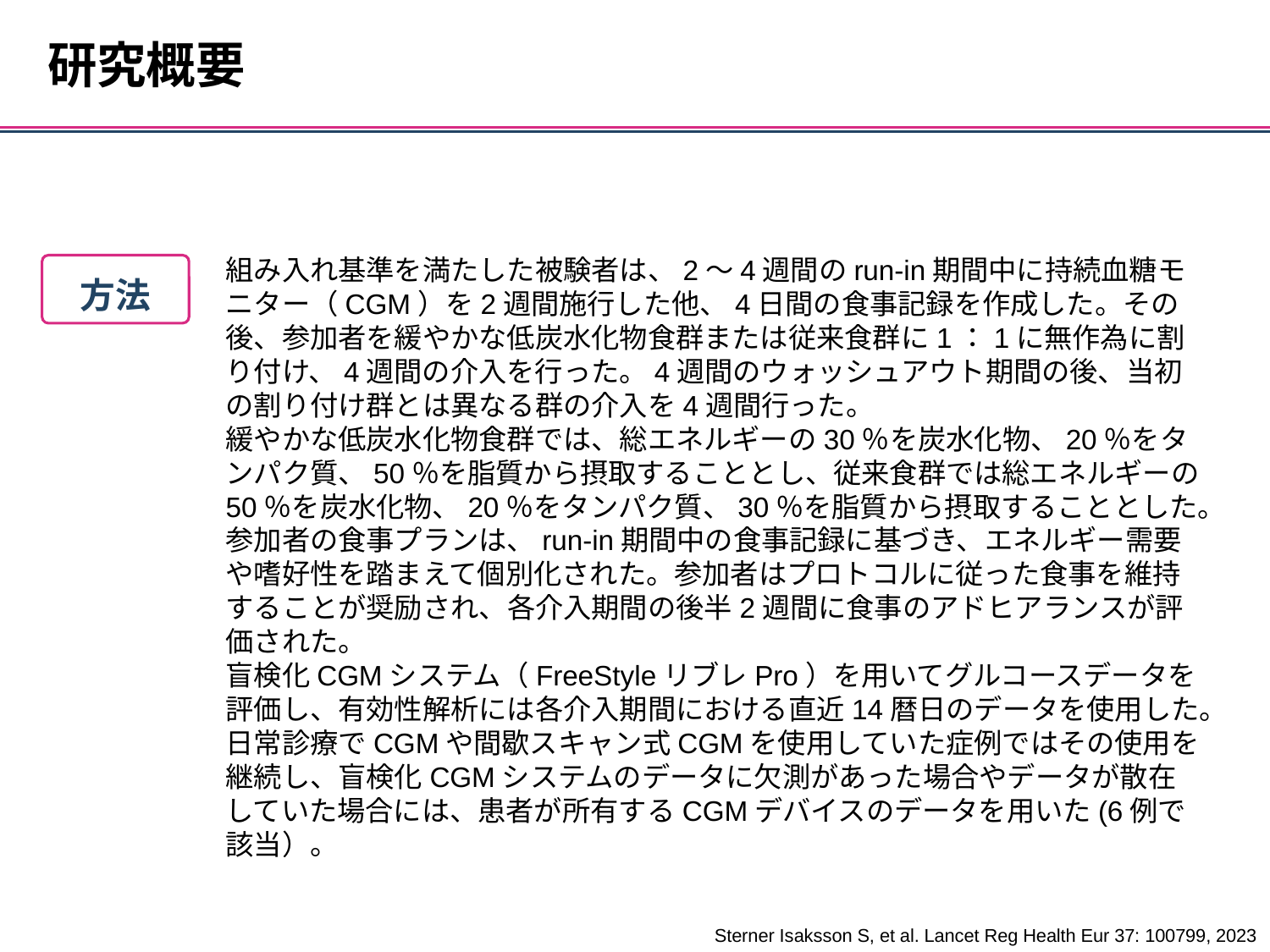

研究概要
組み入れ基準を満たした被験者は、2～4週間のrun-in期間中に持続血糖モニター（CGM）を2週間施行した他、4日間の食事記録を作成した。その後、参加者を緩やかな低炭水化物食群または従来食群に1：1に無作為に割り付け、4週間の介入を行った。4週間のウォッシュアウト期間の後、当初の割り付け群とは異なる群の介入を4週間行った。
緩やかな低炭水化物食群では、総エネルギーの30％を炭水化物、20％をタンパク質、50％を脂質から摂取することとし、従来食群では総エネルギーの50％を炭水化物、20％をタンパク質、30％を脂質から摂取することとした。
参加者の食事プランは、run-in期間中の食事記録に基づき、エネルギー需要や嗜好性を踏まえて個別化された。参加者はプロトコルに従った食事を維持することが奨励され、各介入期間の後半2週間に食事のアドヒアランスが評価された。
盲検化CGMシステム（FreeStyleリブレPro）を用いてグルコースデータを評価し、有効性解析には各介入期間における直近14暦日のデータを使用した。日常診療でCGMや間歇スキャン式CGMを使用していた症例ではその使用を継続し、盲検化CGMシステムのデータに欠測があった場合やデータが散在していた場合には、患者が所有するCGMデバイスのデータを用いた(6例で該当）。

方法
Sterner Isaksson S, et al. Lancet Reg Health Eur 37: 100799, 2023